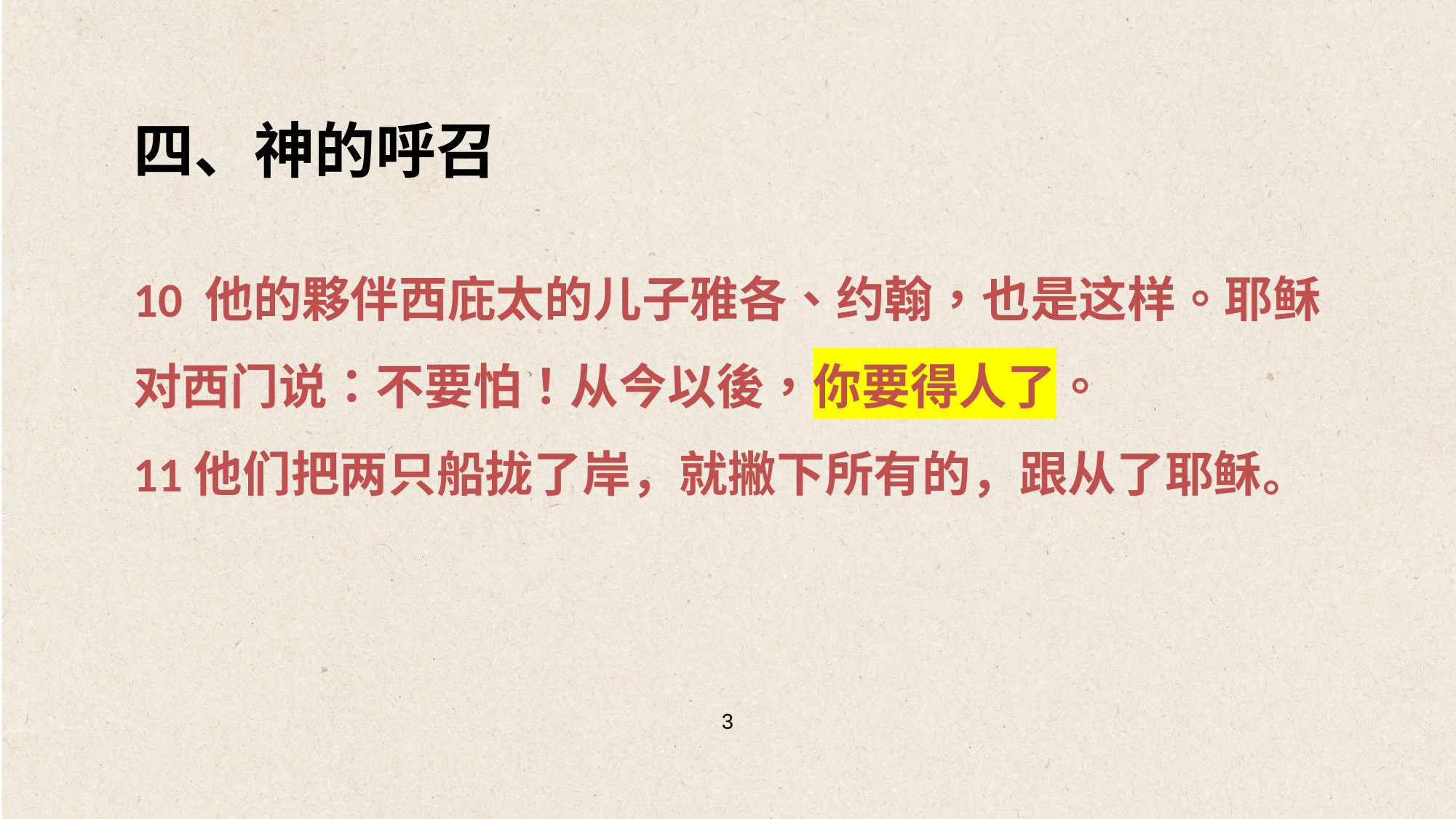

四、神的呼召
10 他的夥伴西庇太的儿子雅各、约翰，也是这样。耶稣对西门说：不要怕！从今以後，你要得人了。
11他们把两只船拢了岸，就撇下所有的，跟从了耶稣。

3